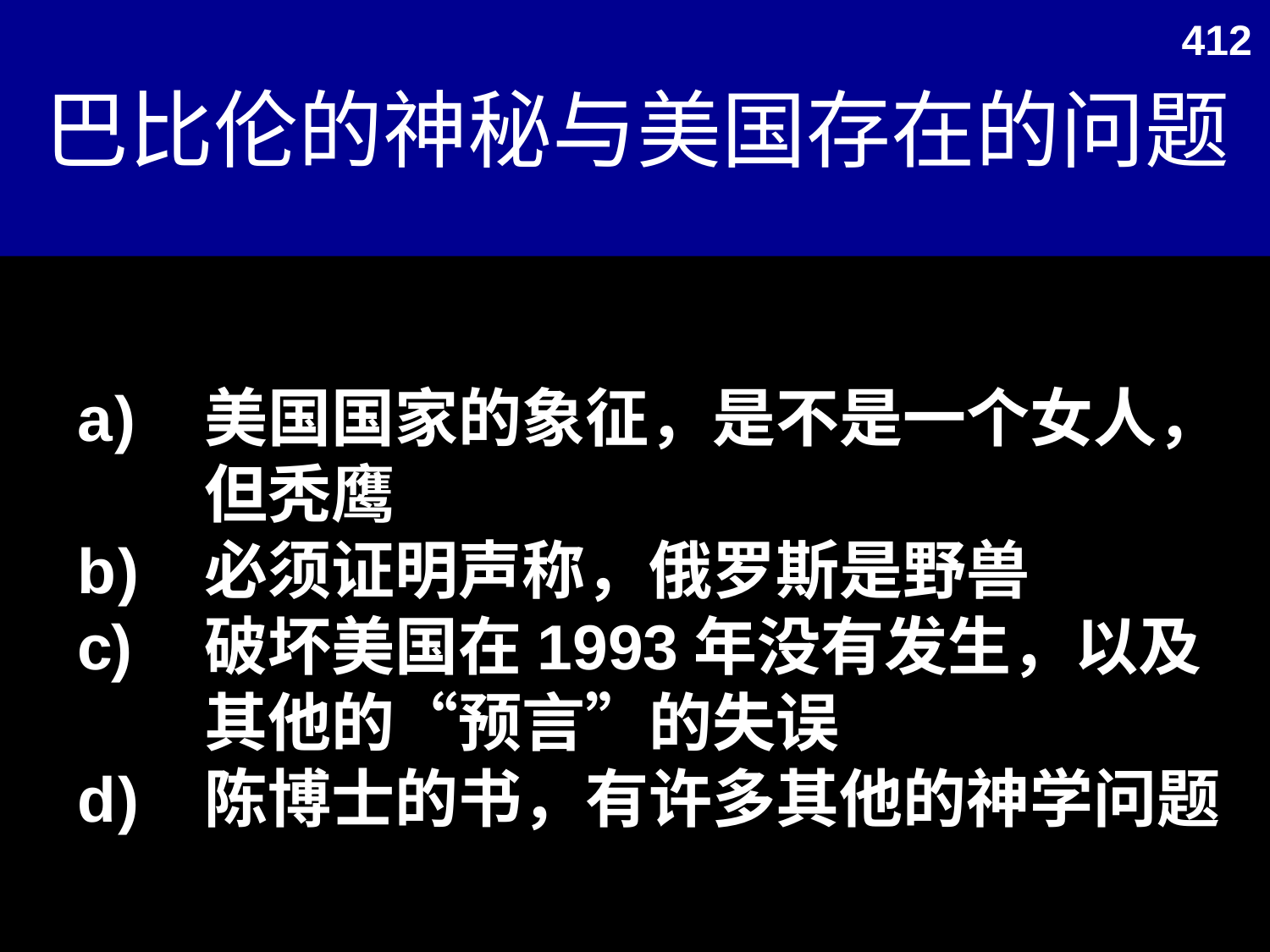

# 巴比伦的神秘与美国存在的问题
412
美国国家的象征，是不是一个女人，但秃鹰
必须证明声称，俄罗斯是野兽
破坏美国在1993年没有发生，以及其他的“预言”的失误
陈博士的书，有许多其他的神学问题
Used with permission